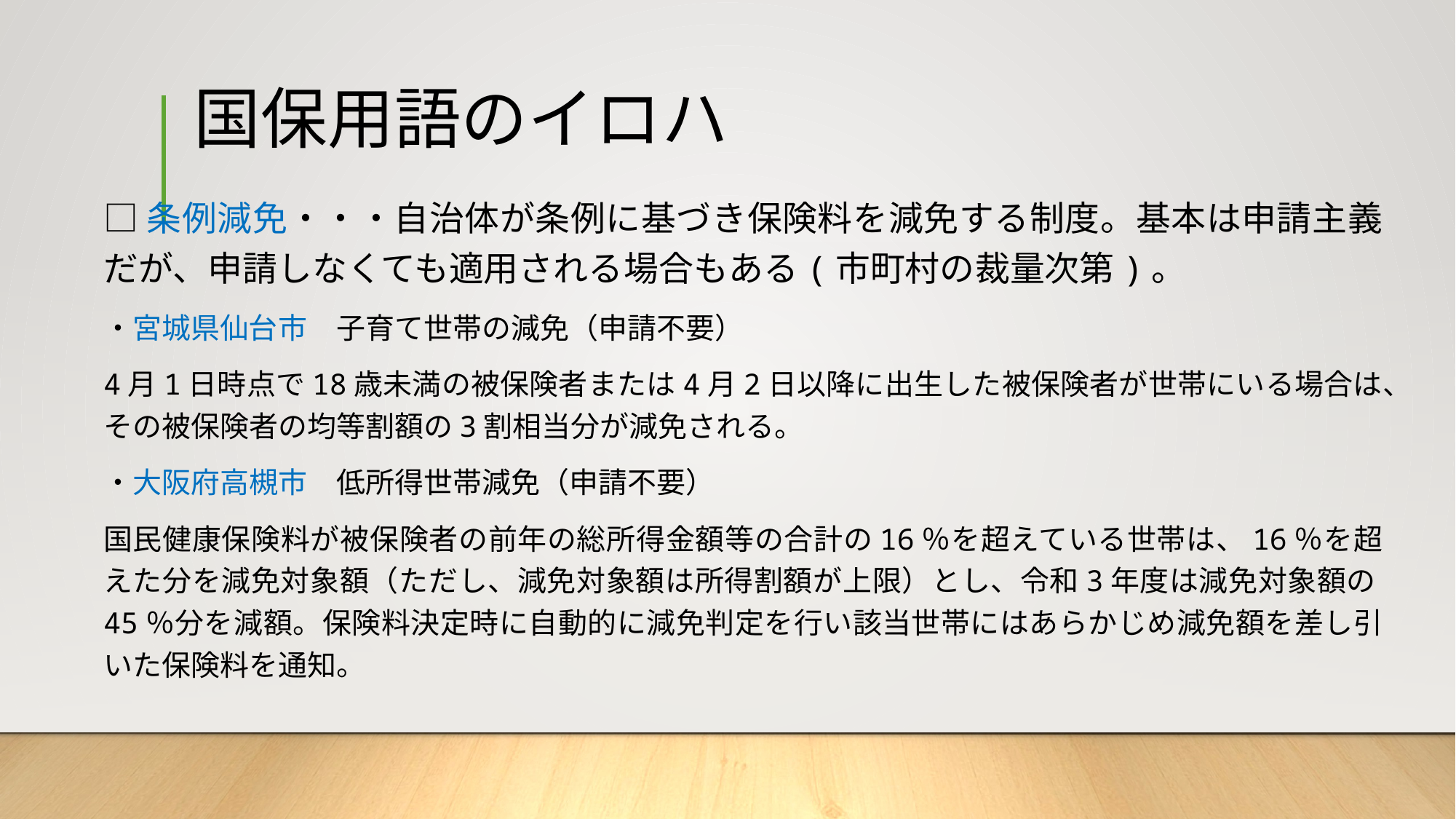

# 国保用語のイロハ
□条例減免・・・自治体が条例に基づき保険料を減免する制度。基本は申請主義だが、申請しなくても適用される場合もある(市町村の裁量次第)。
・宮城県仙台市　子育て世帯の減免（申請不要）
4月1日時点で18歳未満の被保険者または4月2日以降に出生した被保険者が世帯にいる場合は、その被保険者の均等割額の3割相当分が減免される。
・大阪府高槻市　低所得世帯減免（申請不要）
国民健康保険料が被保険者の前年の総所得金額等の合計の16％を超えている世帯は、16％を超えた分を減免対象額（ただし、減免対象額は所得割額が上限）とし、令和3年度は減免対象額の45％分を減額。保険料決定時に自動的に減免判定を行い該当世帯にはあらかじめ減免額を差し引いた保険料を通知。